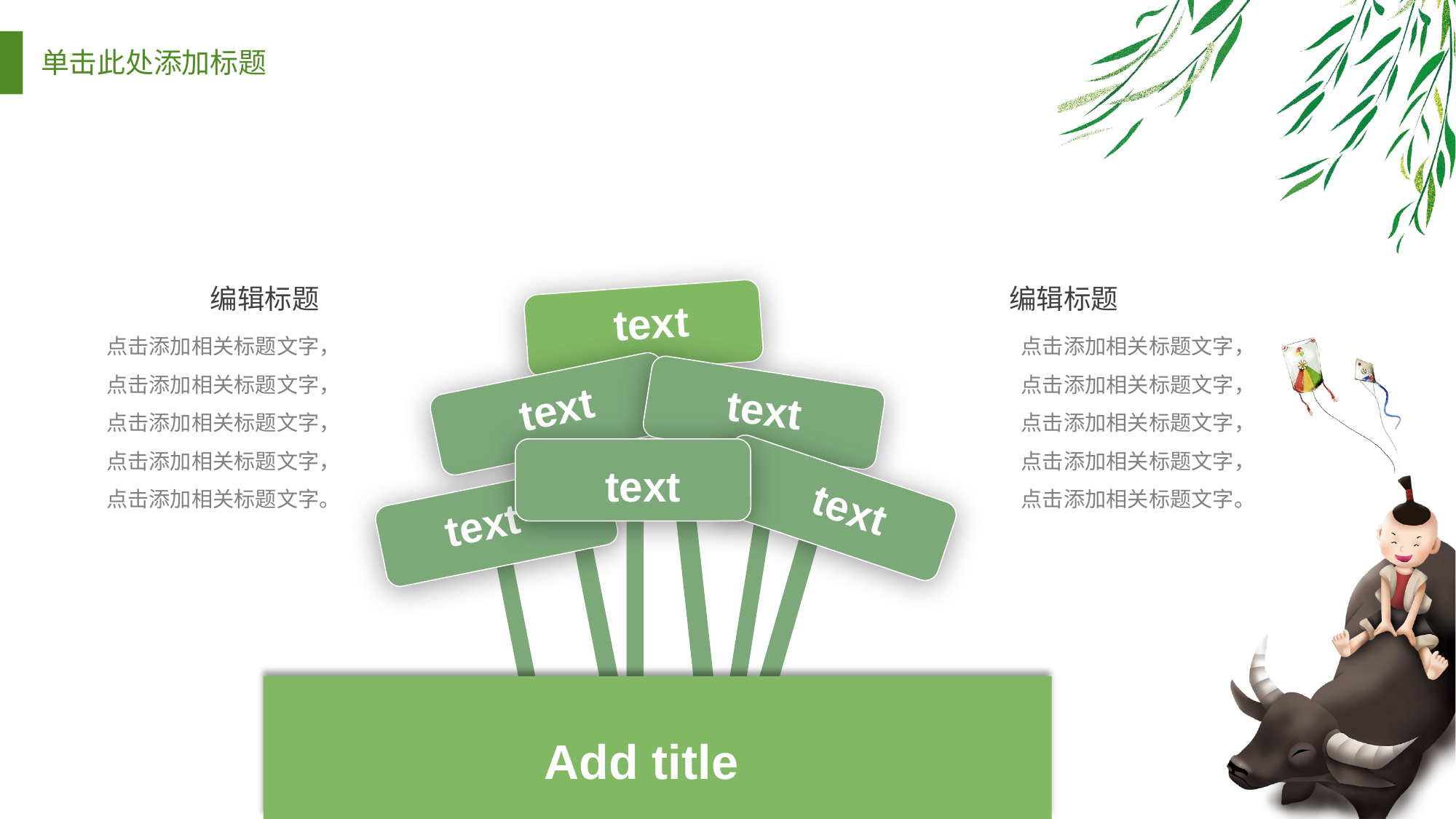

编辑标题
编辑标题

text

text

text

text

text

text

Add title
点击添加相关标题文字，点击添加相关标题文字，点击添加相关标题文字，点击添加相关标题文字，点击添加相关标题文字。
点击添加相关标题文字，点击添加相关标题文字，点击添加相关标题文字，点击添加相关标题文字，点击添加相关标题文字。